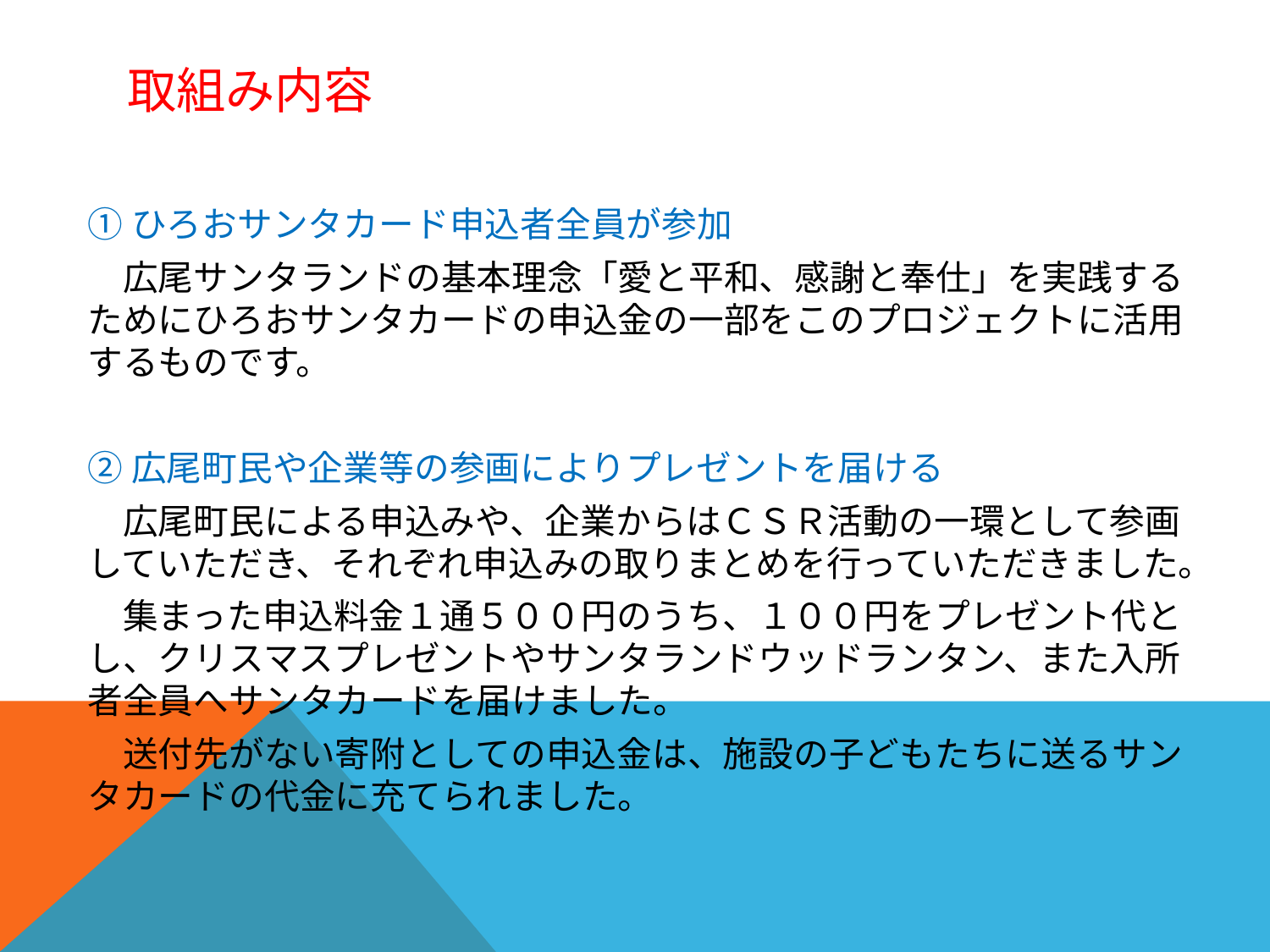

# 取組み内容
①ひろおサンタカード申込者全員が参加
　広尾サンタランドの基本理念「愛と平和、感謝と奉仕」を実践するためにひろおサンタカードの申込金の一部をこのプロジェクトに活用するものです。

②広尾町民や企業等の参画によりプレゼントを届ける
　広尾町民による申込みや、企業からはＣＳＲ活動の一環として参画していただき、それぞれ申込みの取りまとめを行っていただきました。
　集まった申込料金１通５００円のうち、１００円をプレゼント代とし、クリスマスプレゼントやサンタランドウッドランタン、また入所者全員へサンタカードを届けました。
　送付先がない寄附としての申込金は、施設の子どもたちに送るサンタカードの代金に充てられました。